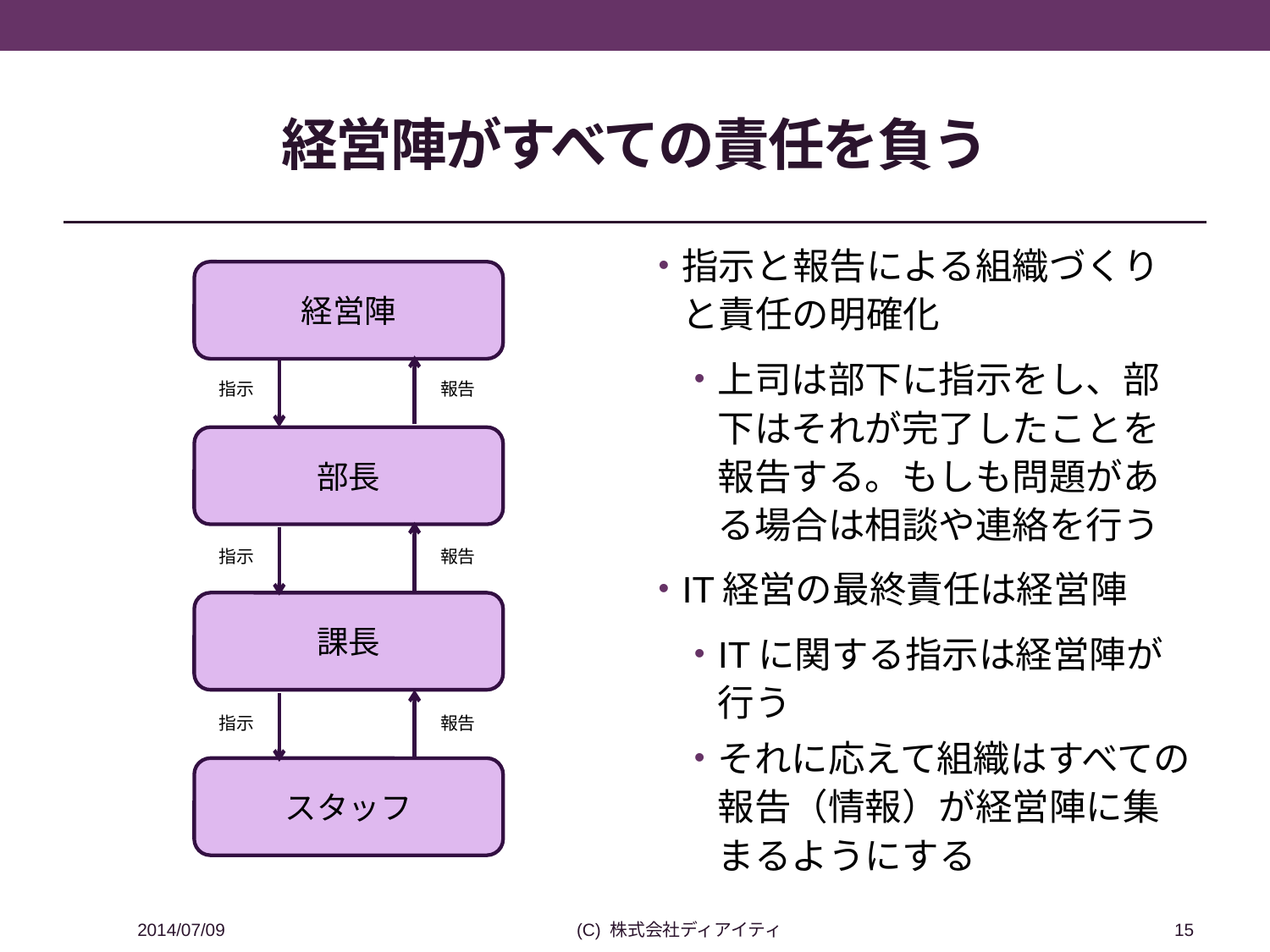

# 経営陣がすべての責任を負う
指示と報告による組織づくりと責任の明確化
上司は部下に指示をし、部下はそれが完了したことを報告する。もしも問題がある場合は相談や連絡を行う
IT経営の最終責任は経営陣
ITに関する指示は経営陣が行う
それに応えて組織はすべての報告（情報）が経営陣に集まるようにする
経営陣
指示
報告
部長
指示
報告
課長
指示
報告
スタッフ
2014/07/09
(C) 株式会社ディアイティ
15